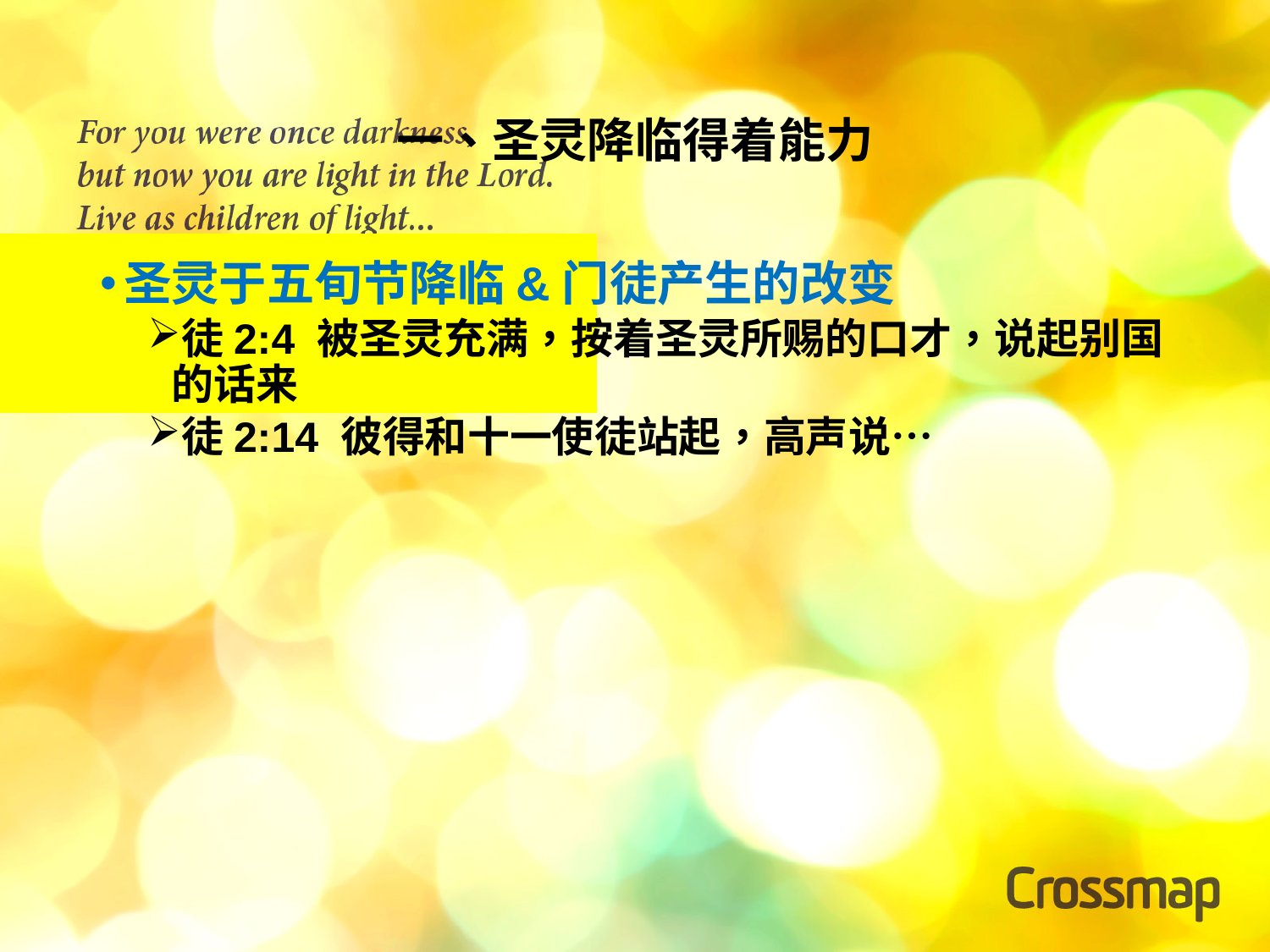

# 一、圣灵降临得着能力

圣灵于五旬节降临&门徒产生的改变
徒2:4 被圣灵充满，按着圣灵所赐的口才，说起别国的话来
徒2:14 彼得和十一使徒站起，高声说…